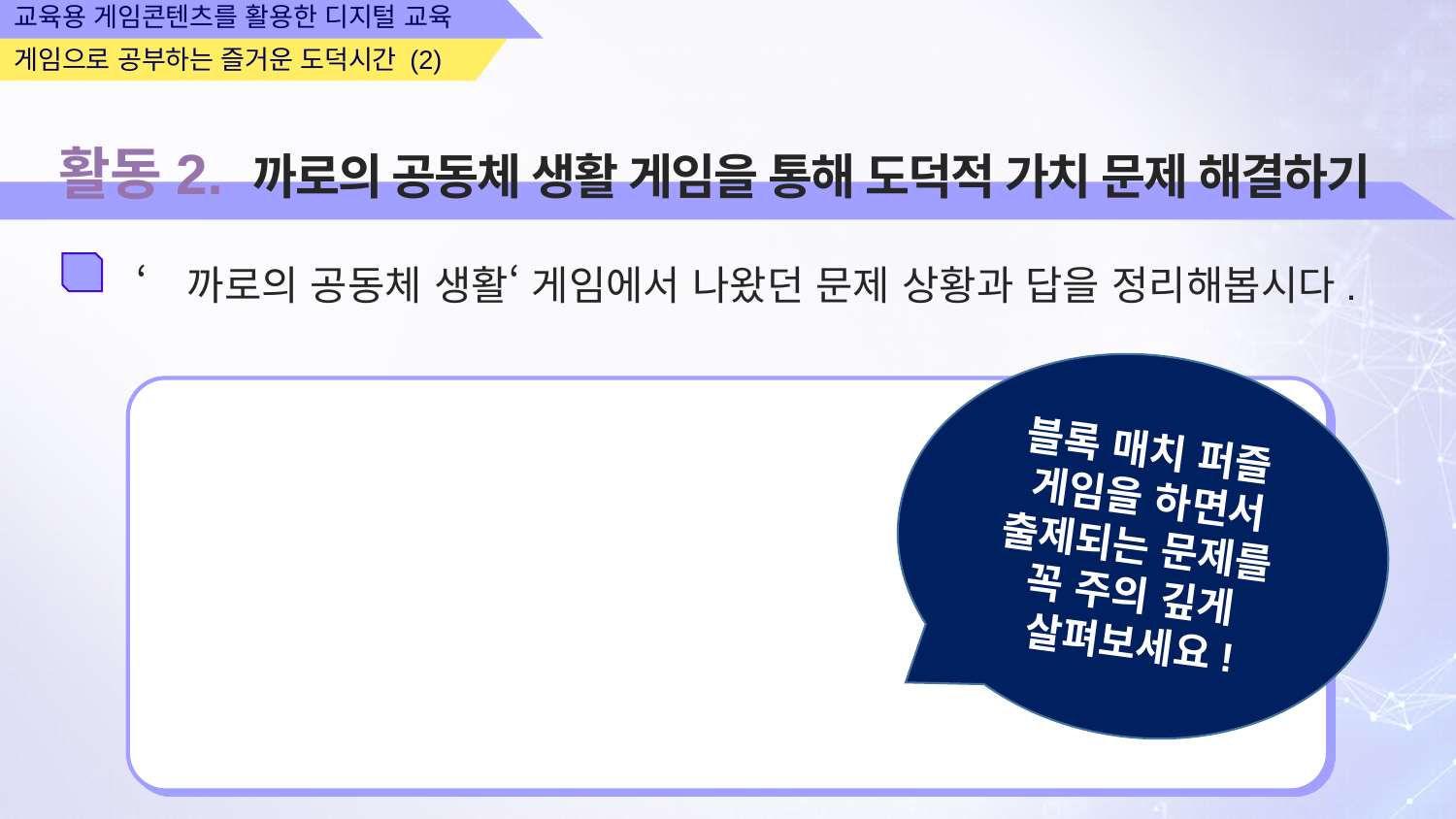

교육용 게임콘텐츠를 활용한 디지털 교육
게임으로 공부하는 즐거운 도덕시간 (2)

활동2. 까로의 공동체 생활 게임을 통해 도덕적 가치 문제 해결하기

‘까로의 공동체 생활‘ 게임에서 나왔던 문제 상황과 답을 정리해봅시다.

블록 매치 퍼즐
게임을 하면서
출제되는 문제를
꼭 주의 깊게
살펴보세요!